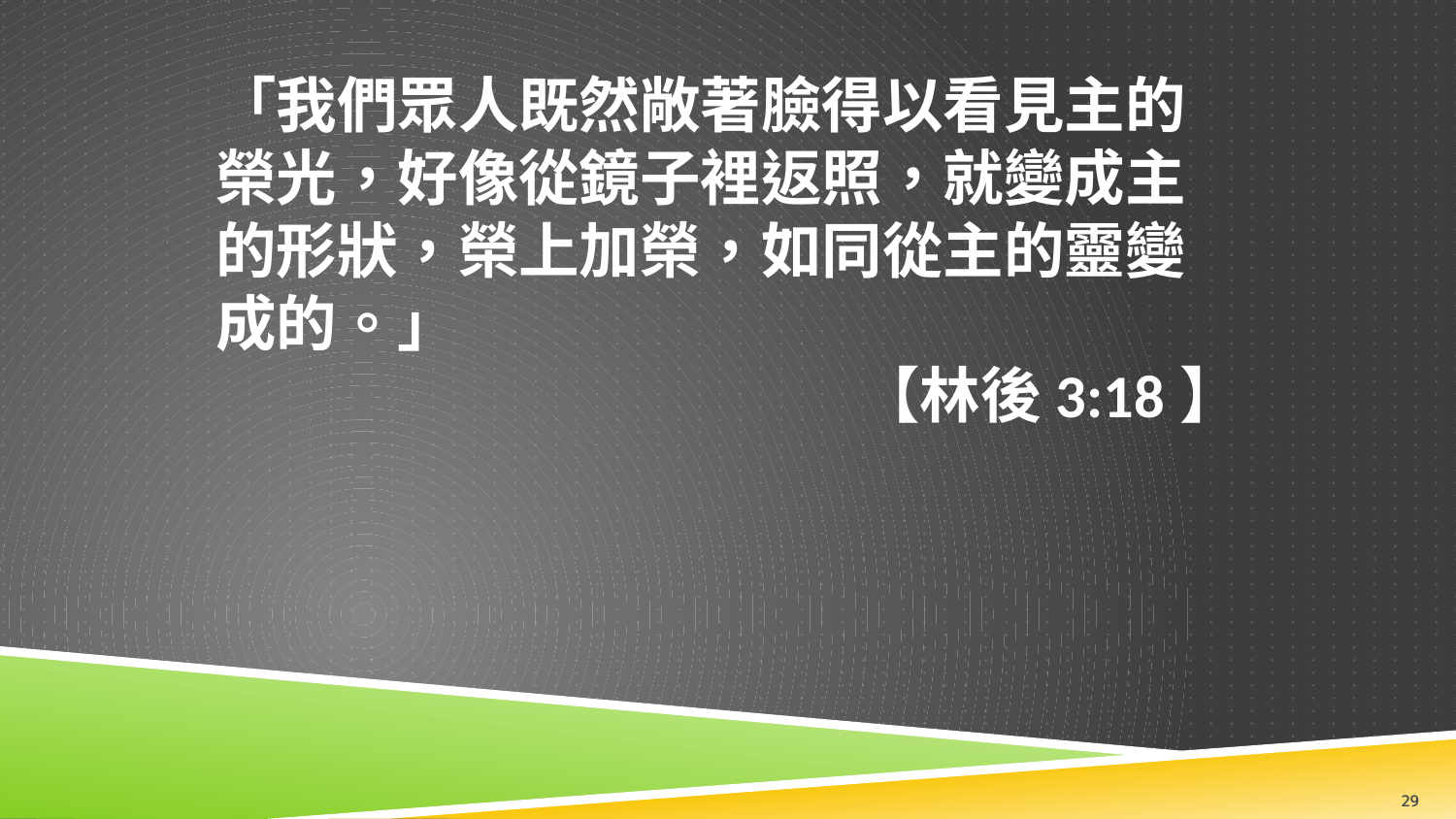

「我們眾人既然敞著臉得以看見主的榮光，好像從鏡子裡返照，就變成主的形狀，榮上加榮，如同從主的靈變成的。」
			【林後3:18】
29